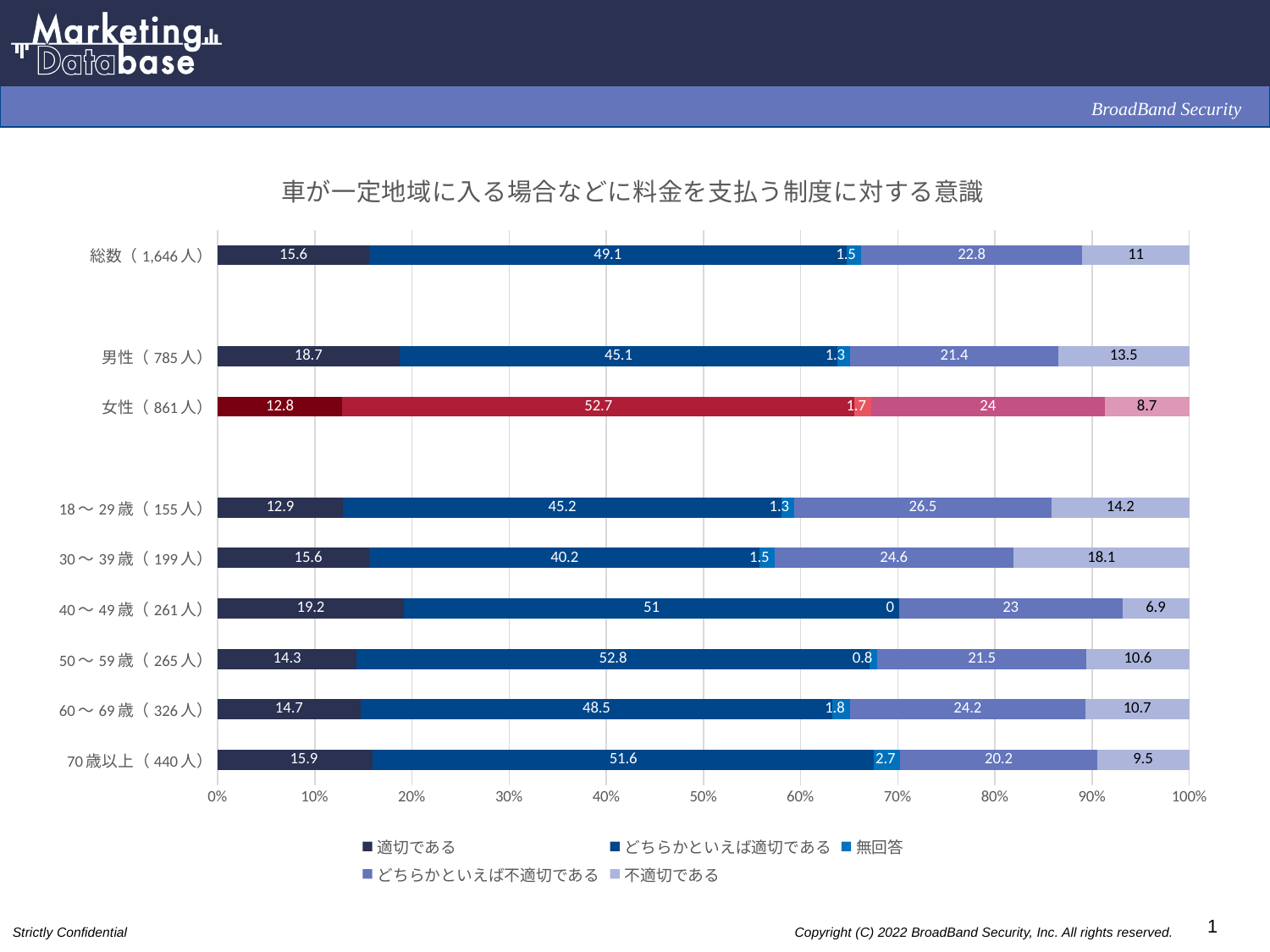

### Chart: 車が一定地域に入る場合などに料金を支払う制度に対する意識

| Category | 適切である | どちらかといえば適切である | 無回答 | どちらかといえば不適切である | 不適切である |
|---|---|---|---|---|---|
| 総数（1,646人） | 15.6 | 49.1 | 1.5 | 22.8 | 11.0 |
|  | None | None | None | None | None |
| 男性（785人） | 18.7 | 45.1 | 1.3 | 21.4 | 13.5 |
| 女性（861人） | 12.8 | 52.7 | 1.7 | 24.0 | 8.7 |
|  | None | None | None | None | None |
| 18～29歳（155人） | 12.9 | 45.2 | 1.3 | 26.5 | 14.2 |
| 30～39歳（199人） | 15.6 | 40.2 | 1.5 | 24.6 | 18.1 |
| 40～49歳（261人） | 19.2 | 51.0 | 0.0 | 23.0 | 6.9 |
| 50～59歳（265人） | 14.3 | 52.8 | 0.8 | 21.5 | 10.6 |
| 60～69歳（326人） | 14.7 | 48.5 | 1.8 | 24.2 | 10.7 |
| 70歳以上（440人） | 15.9 | 51.6 | 2.7 | 20.2 | 9.5 |